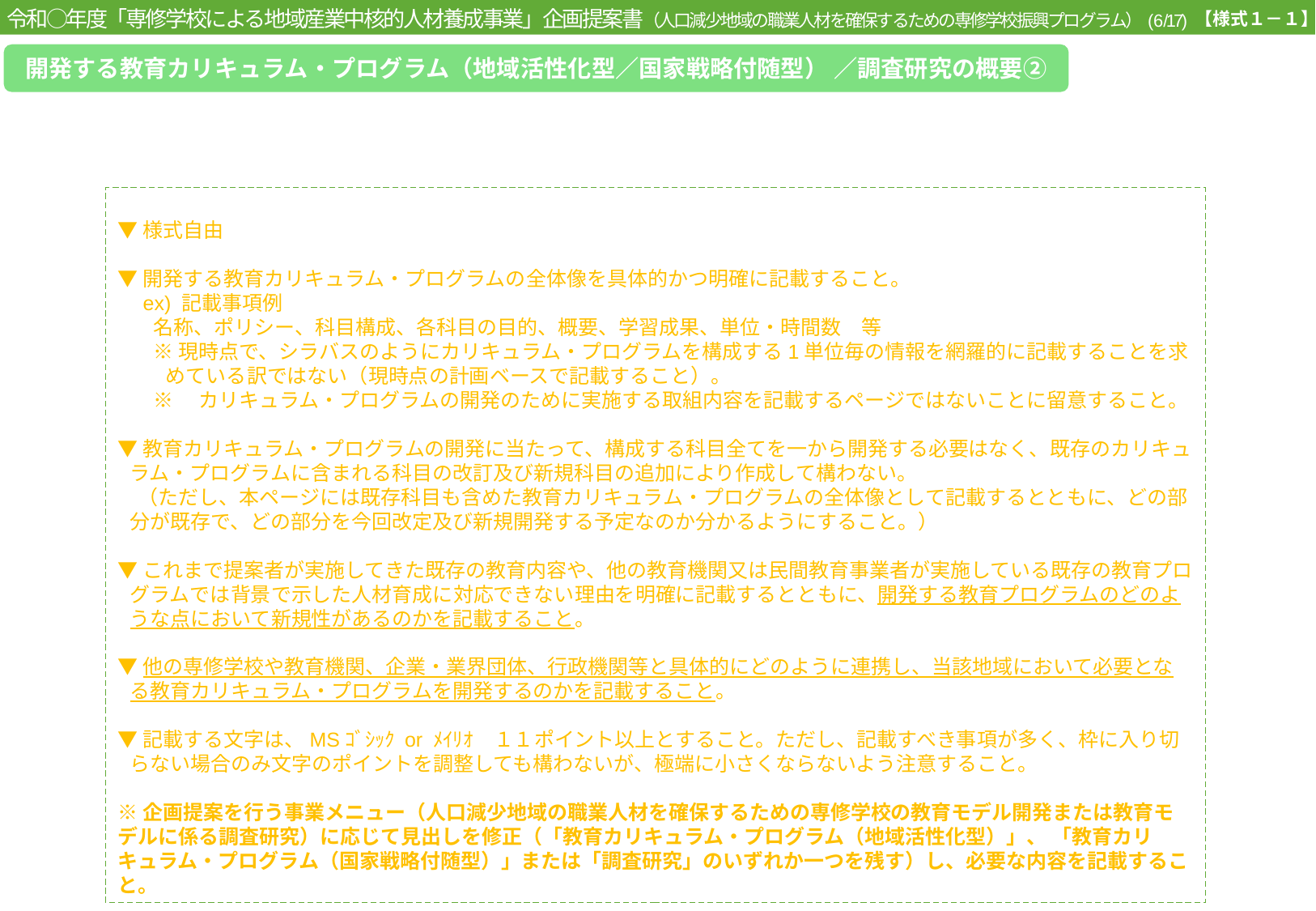

令和○年度「専修学校による地域産業中核的人材養成事業」企画提案書（人口減少地域の職業人材を確保するための専修学校振興プログラム）(6/17)
【様式１－１】
開発する教育カリキュラム・プログラム（地域活性化型／国家戦略付随型） ／調査研究の概要②

▼様式自由

▼開発する教育カリキュラム・プログラムの全体像を具体的かつ明確に記載すること。
　ex) 記載事項例
名称、ポリシー、科目構成、各科目の目的、概要、学習成果、単位・時間数　等
※現時点で、シラバスのようにカリキュラム・プログラムを構成する1単位毎の情報を網羅的に記載することを求めている訳ではない（現時点の計画ベースで記載すること）。
※　カリキュラム・プログラムの開発のために実施する取組内容を記載するページではないことに留意すること。

▼教育カリキュラム・プログラムの開発に当たって、構成する科目全てを一から開発する必要はなく、既存のカリキュラム・プログラムに含まれる科目の改訂及び新規科目の追加により作成して構わない。
　（ただし、本ページには既存科目も含めた教育カリキュラム・プログラムの全体像として記載するとともに、どの部分が既存で、どの部分を今回改定及び新規開発する予定なのか分かるようにすること。）

▼これまで提案者が実施してきた既存の教育内容や、他の教育機関又は民間教育事業者が実施している既存の教育プログラムでは背景で示した人材育成に対応できない理由を明確に記載するとともに、開発する教育プログラムのどのような点において新規性があるのかを記載すること。

▼他の専修学校や教育機関、企業・業界団体、行政機関等と具体的にどのように連携し、当該地域において必要となる教育カリキュラム・プログラムを開発するのかを記載すること。

▼記載する文字は、MSｺﾞｼｯｸ or ﾒｲﾘｵ　１１ポイント以上とすること。ただし、記載すべき事項が多く、枠に入り切らない場合のみ文字のポイントを調整しても構わないが、極端に小さくならないよう注意すること。

※企画提案を行う事業メニュー（人口減少地域の職業人材を確保するための専修学校の教育モデル開発または教育モデルに係る調査研究）に応じて見出しを修正（「教育カリキュラム・プログラム（地域活性化型）」、 「教育カリキュラム・プログラム（国家戦略付随型）」または「調査研究」のいずれか一つを残す）し、必要な内容を記載すること。